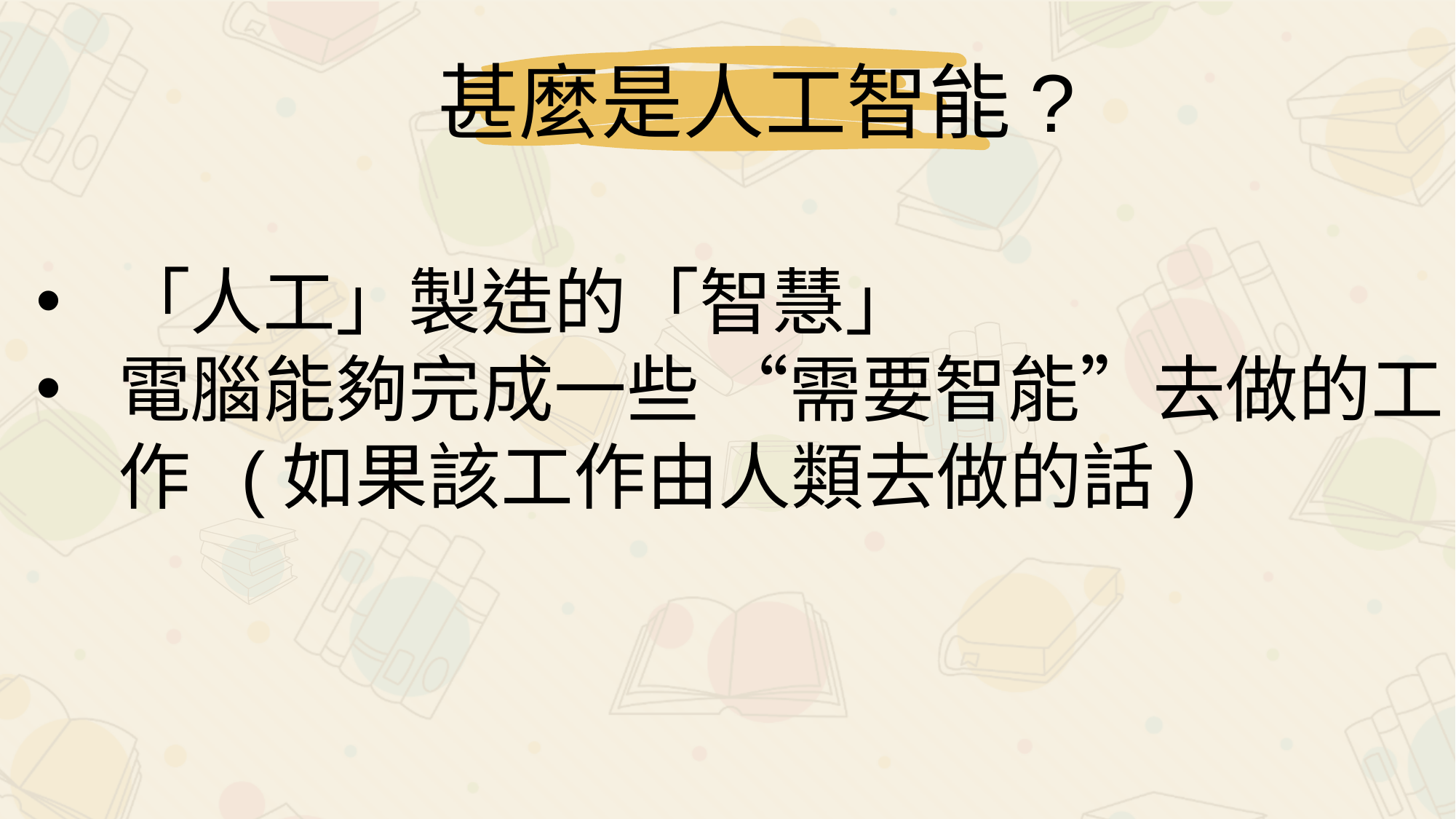

甚麼是人工智能?
「人工」製造的「智慧」
電腦能夠完成一些 “需要智能”去做的工作  (如果該工作由人類去做的話)